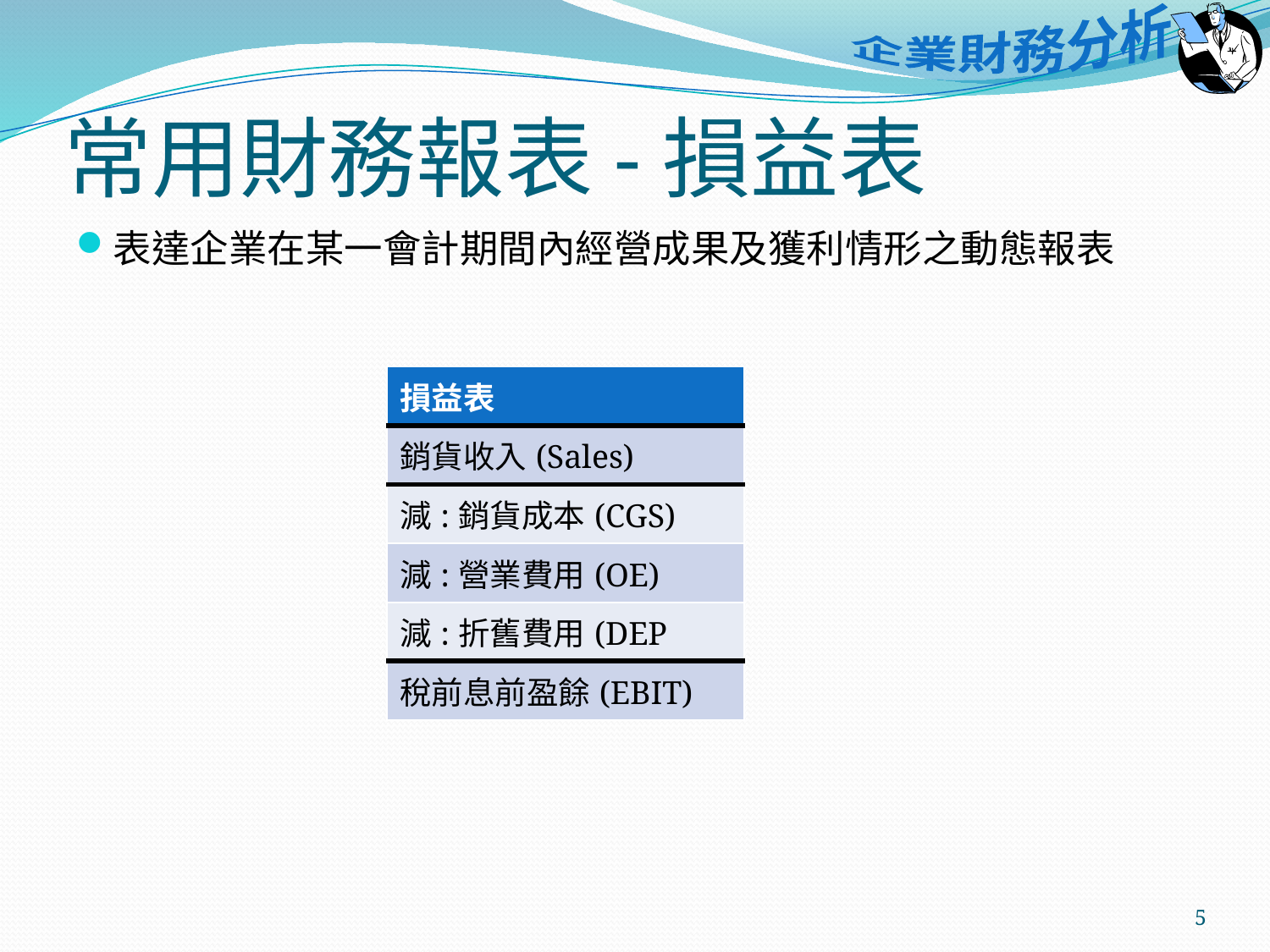

# 常用財務報表-損益表
表達企業在某一會計期間內經營成果及獲利情形之動態報表
| 損益表 |
| --- |
| 銷貨收入(Sales) |
| 減:銷貨成本(CGS) |
| 減:營業費用(OE) |
| 減:折舊費用(DEP |
| 稅前息前盈餘(EBIT) |
5